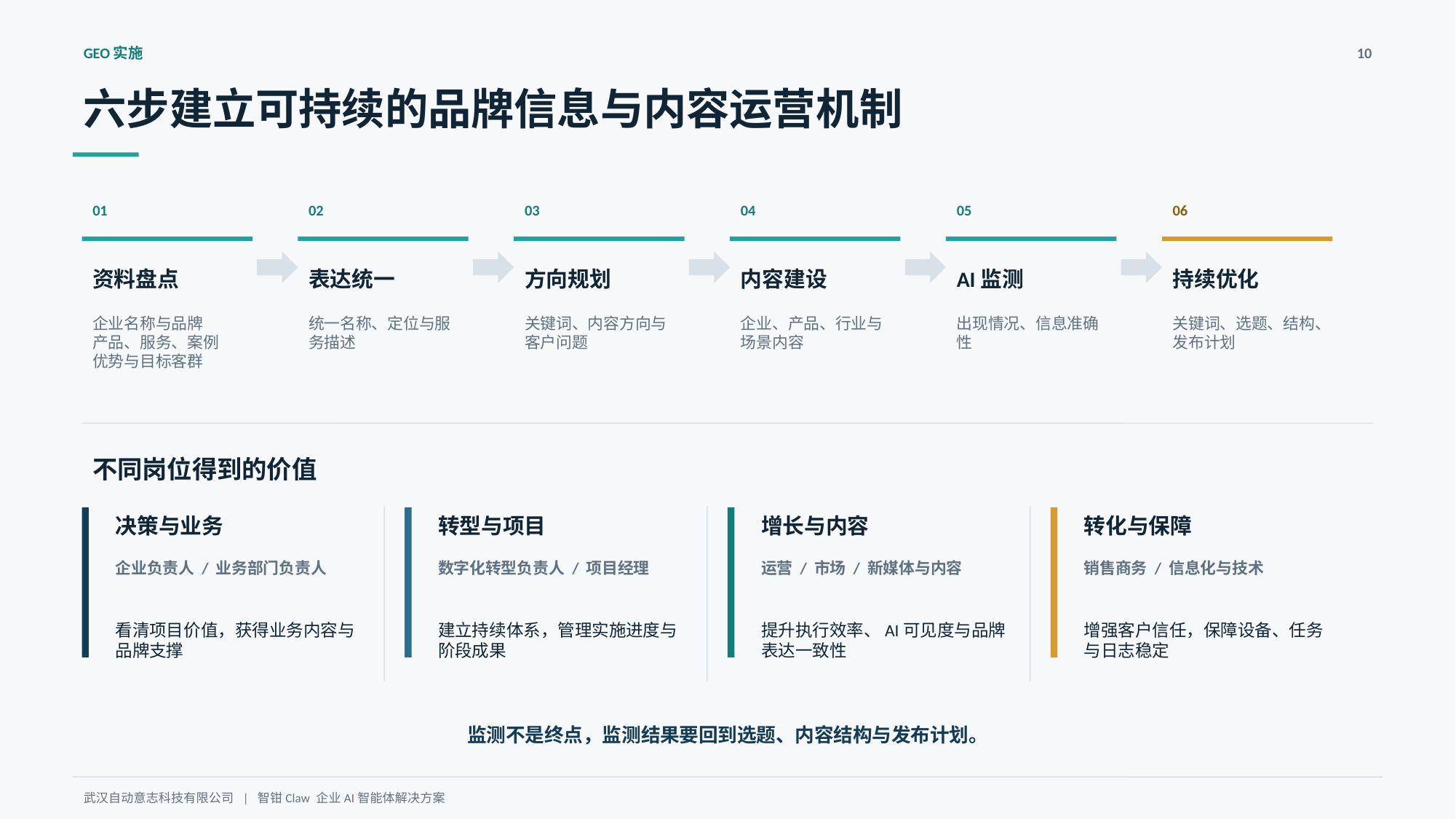

GEO实施
10
六步建立可持续的品牌信息与内容运营机制

01
02
03
04
05
06

资料盘点
表达统一
方向规划
内容建设
AI监测
持续优化
企业名称与品牌
产品、服务、案例
优势与目标客群
统一名称、定位与服务描述
关键词、内容方向与客户问题
企业、产品、行业与场景内容
出现情况、信息准确性
关键词、选题、结构、发布计划

不同岗位得到的价值

决策与业务

转型与项目

增长与内容

转化与保障
企业负责人 / 业务部门负责人
数字化转型负责人 / 项目经理
运营 / 市场 / 新媒体与内容
销售商务 / 信息化与技术
看清项目价值，获得业务内容与品牌支撑
建立持续体系，管理实施进度与阶段成果
提升执行效率、AI可见度与品牌表达一致性
增强客户信任，保障设备、任务与日志稳定
监测不是终点，监测结果要回到选题、内容结构与发布计划。

武汉自动意志科技有限公司  |  智钳Claw 企业AI智能体解决方案